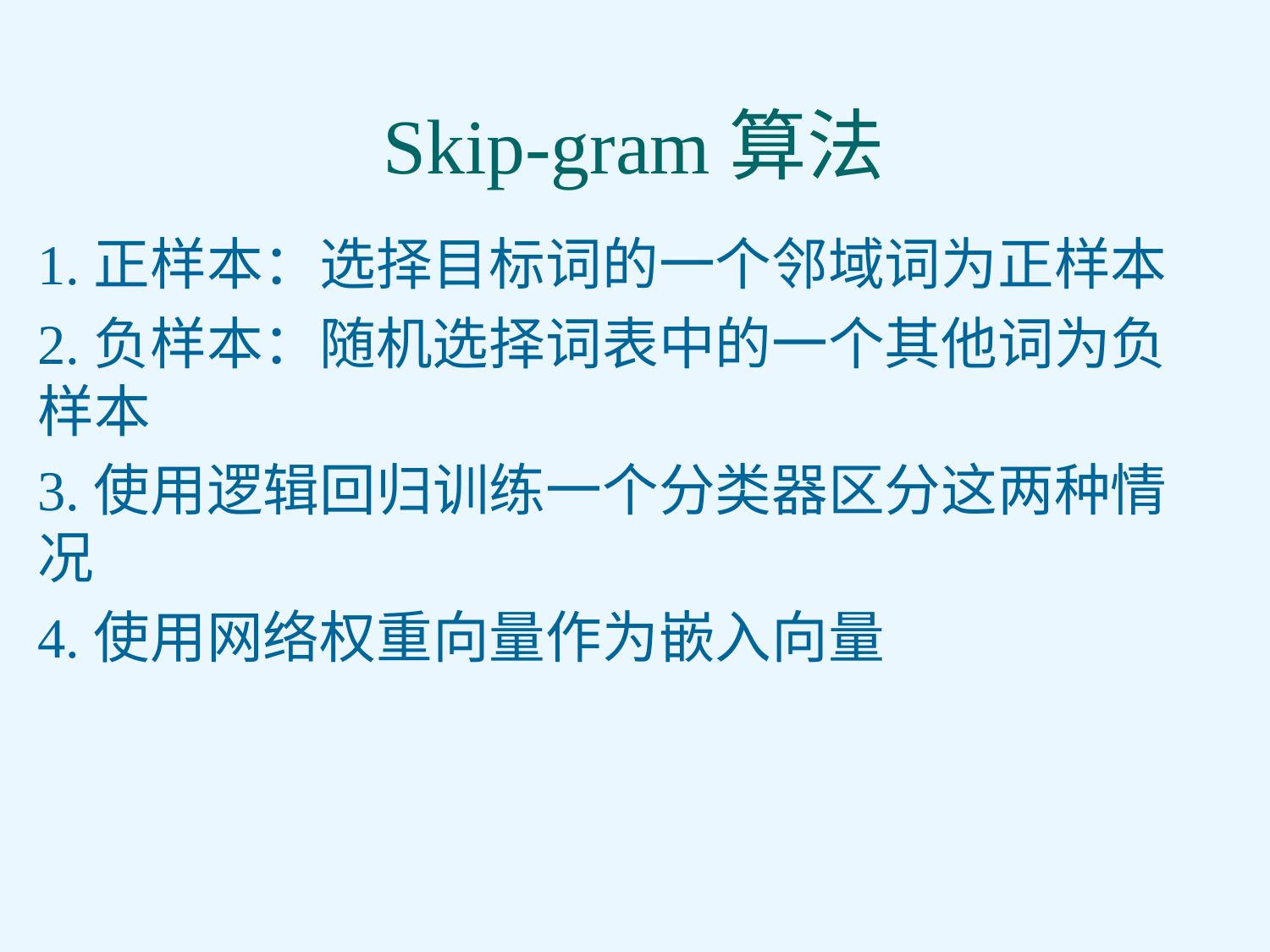

# Skip-gram算法
1.正样本：选择目标词的一个邻域词为正样本
2.负样本：随机选择词表中的一个其他词为负样本
3.使用逻辑回归训练一个分类器区分这两种情况
4.使用网络权重向量作为嵌入向量